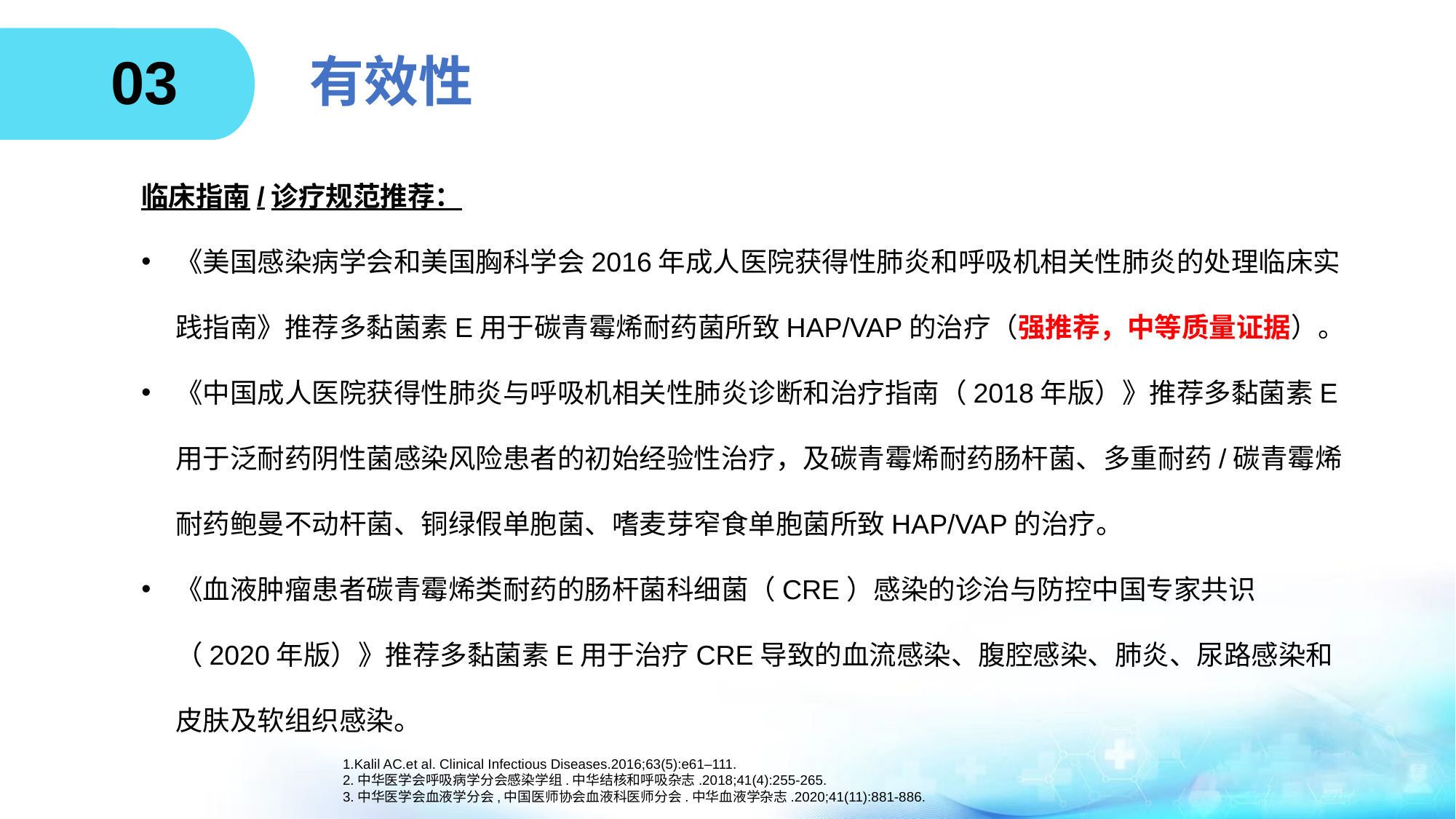

03
# 有效性
临床指南/诊疗规范推荐：
《美国感染病学会和美国胸科学会2016年成人医院获得性肺炎和呼吸机相关性肺炎的处理临床实践指南》推荐多黏菌素E用于碳青霉烯耐药菌所致HAP/VAP的治疗（强推荐，中等质量证据）。
《中国成人医院获得性肺炎与呼吸机相关性肺炎诊断和治疗指南（2018年版）》推荐多黏菌素E用于泛耐药阴性菌感染风险患者的初始经验性治疗，及碳青霉烯耐药肠杆菌、多重耐药/碳青霉烯耐药鲍曼不动杆菌、铜绿假单胞菌、嗜麦芽窄食单胞菌所致HAP/VAP的治疗。
《血液肿瘤患者碳青霉烯类耐药的肠杆菌科细菌（CRE）感染的诊治与防控中国专家共识（2020年版）》推荐多黏菌素E用于治疗CRE导致的血流感染、腹腔感染、肺炎、尿路感染和皮肤及软组织感染。

1.Kalil AC.et al. Clinical Infectious Diseases.2016;63(5):e61–111.
2.中华医学会呼吸病学分会感染学组.中华结核和呼吸杂志.2018;41(4):255-265.
3.中华医学会血液学分会,中国医师协会血液科医师分会.中华血液学杂志.2020;41(11):881-886.